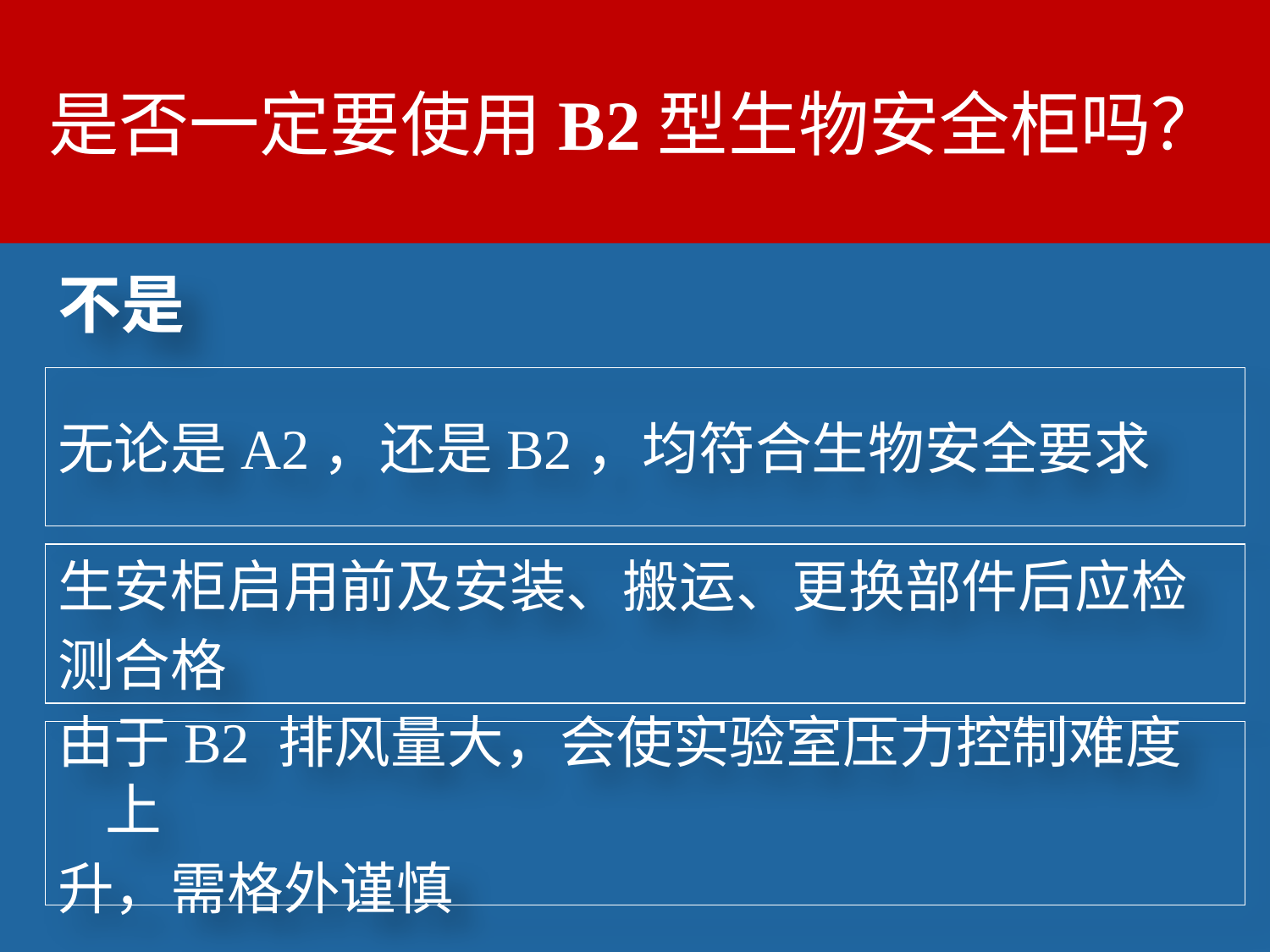

# 是否一定要使用B2型生物安全柜吗？
不是
无论是A2，还是B2，均符合生物安全要求
生安柜启用前及安装、搬运、更换部件后应检
测合格
由于B2 排风量大，会使实验室压力控制难度上
升，需格外谨慎